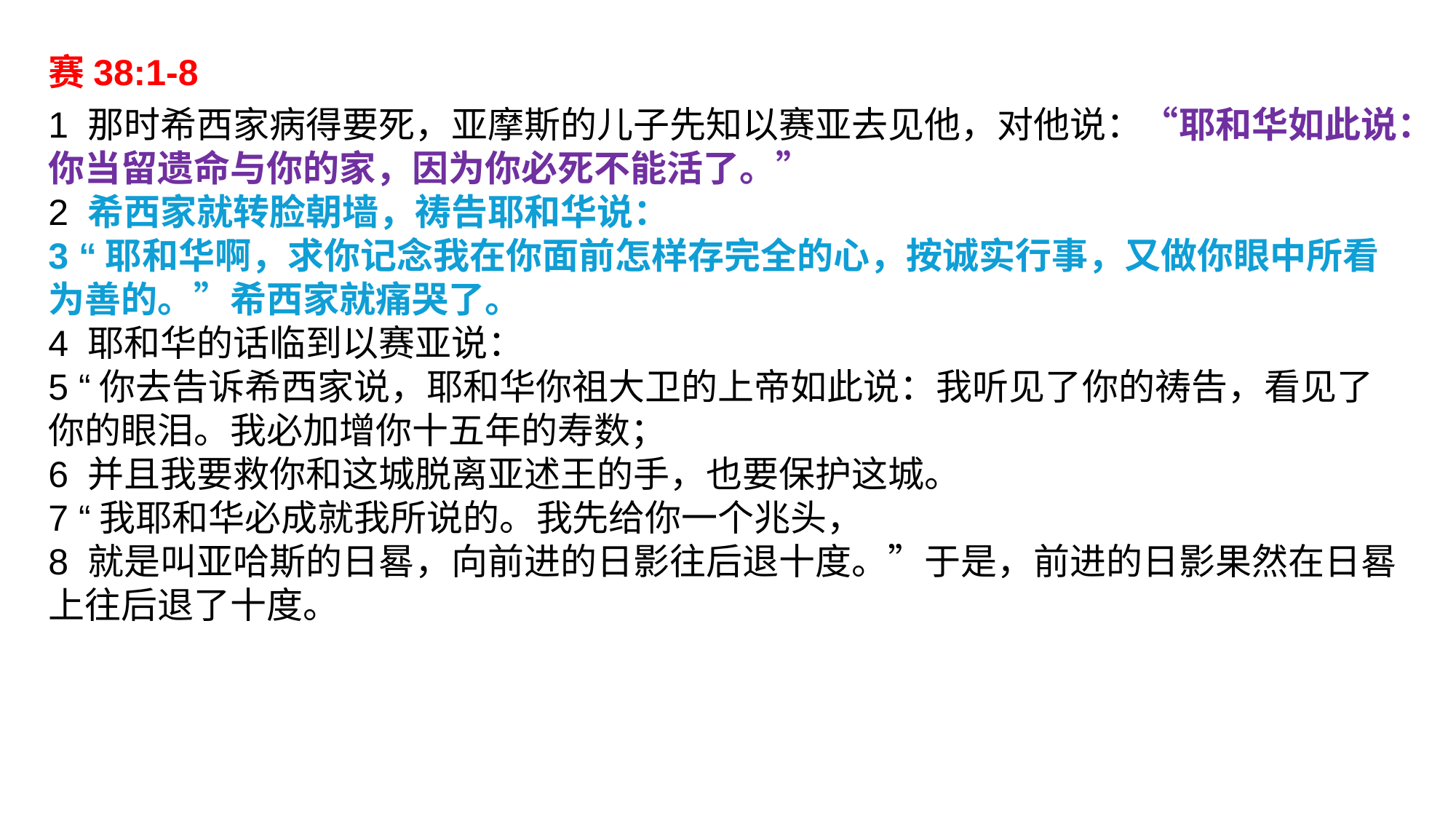

赛38:1-8
1 那时希西家病得要死，亚摩斯的儿子先知以赛亚去见他，对他说：“耶和华如此说：你当留遗命与你的家，因为你必死不能活了。”
2 希西家就转脸朝墙，祷告耶和华说：
3 “耶和华啊，求你记念我在你面前怎样存完全的心，按诚实行事，又做你眼中所看为善的。”希西家就痛哭了。
4 耶和华的话临到以赛亚说：
5 “你去告诉希西家说，耶和华你祖大卫的上帝如此说：我听见了你的祷告，看见了你的眼泪。我必加增你十五年的寿数；
6 并且我要救你和这城脱离亚述王的手，也要保护这城。
7 “我耶和华必成就我所说的。我先给你一个兆头，
8 就是叫亚哈斯的日晷，向前进的日影往后退十度。”于是，前进的日影果然在日晷上往后退了十度。